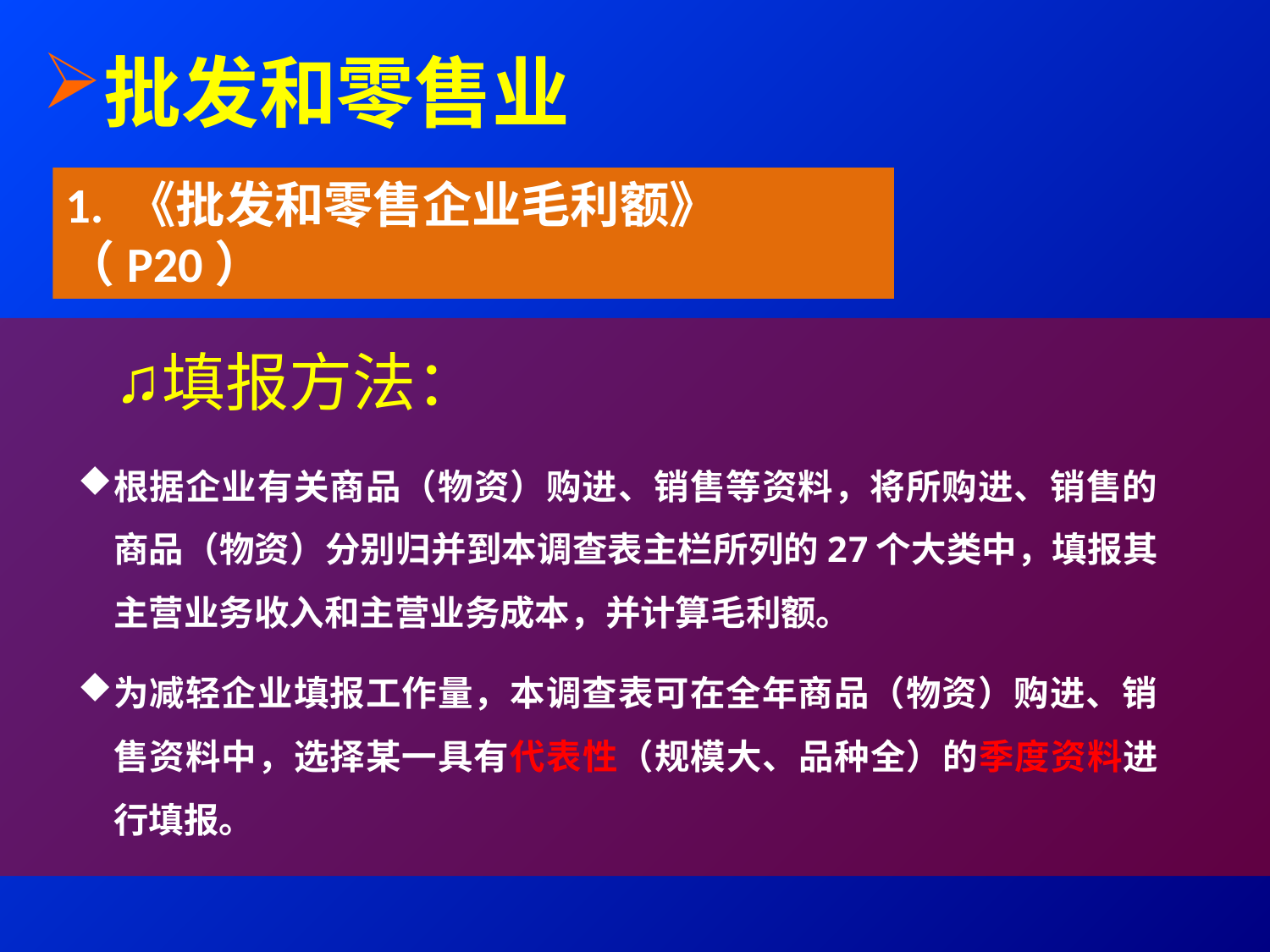

批发和零售业
1. 《批发和零售企业毛利额》（P20）

填报方法：
根据企业有关商品（物资）购进、销售等资料，将所购进、销售的商品（物资）分别归并到本调查表主栏所列的27个大类中，填报其主营业务收入和主营业务成本，并计算毛利额。
为减轻企业填报工作量，本调查表可在全年商品（物资）购进、销售资料中，选择某一具有代表性（规模大、品种全）的季度资料进行填报。